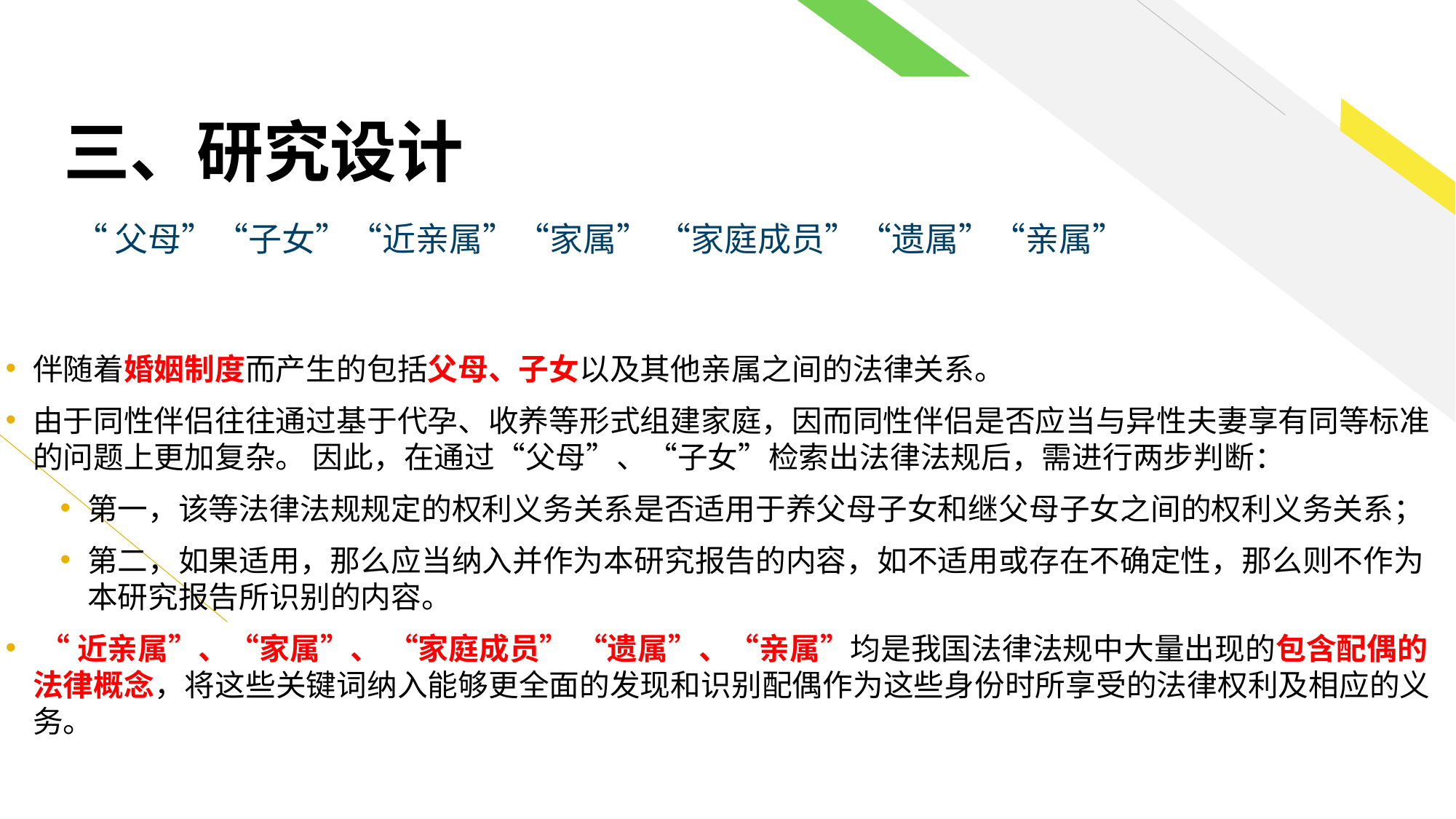

三、研究设计
“父母”“子女”“近亲属”“家属” “家庭成员”“遗属”“亲属”
伴随着婚姻制度而产生的包括父母、子女以及其他亲属之间的法律关系。
由于同性伴侣往往通过基于代孕、收养等形式组建家庭，因而同性伴侣是否应当与异性夫妻享有同等标准的问题上更加复杂。 因此，在通过“父母”、“子女”检索出法律法规后，需进行两步判断：
第一，该等法律法规规定的权利义务关系是否适用于养父母子女和继父母子女之间的权利义务关系；
第二，如果适用，那么应当纳入并作为本研究报告的内容，如不适用或存在不确定性，那么则不作为本研究报告所识别的内容。
 “近亲属”、“家属”、 “家庭成员” “遗属”、“亲属”均是我国法律法规中大量出现的包含配偶的法律概念，将这些关键词纳入能够更全面的发现和识别配偶作为这些身份时所享受的法律权利及相应的义务。